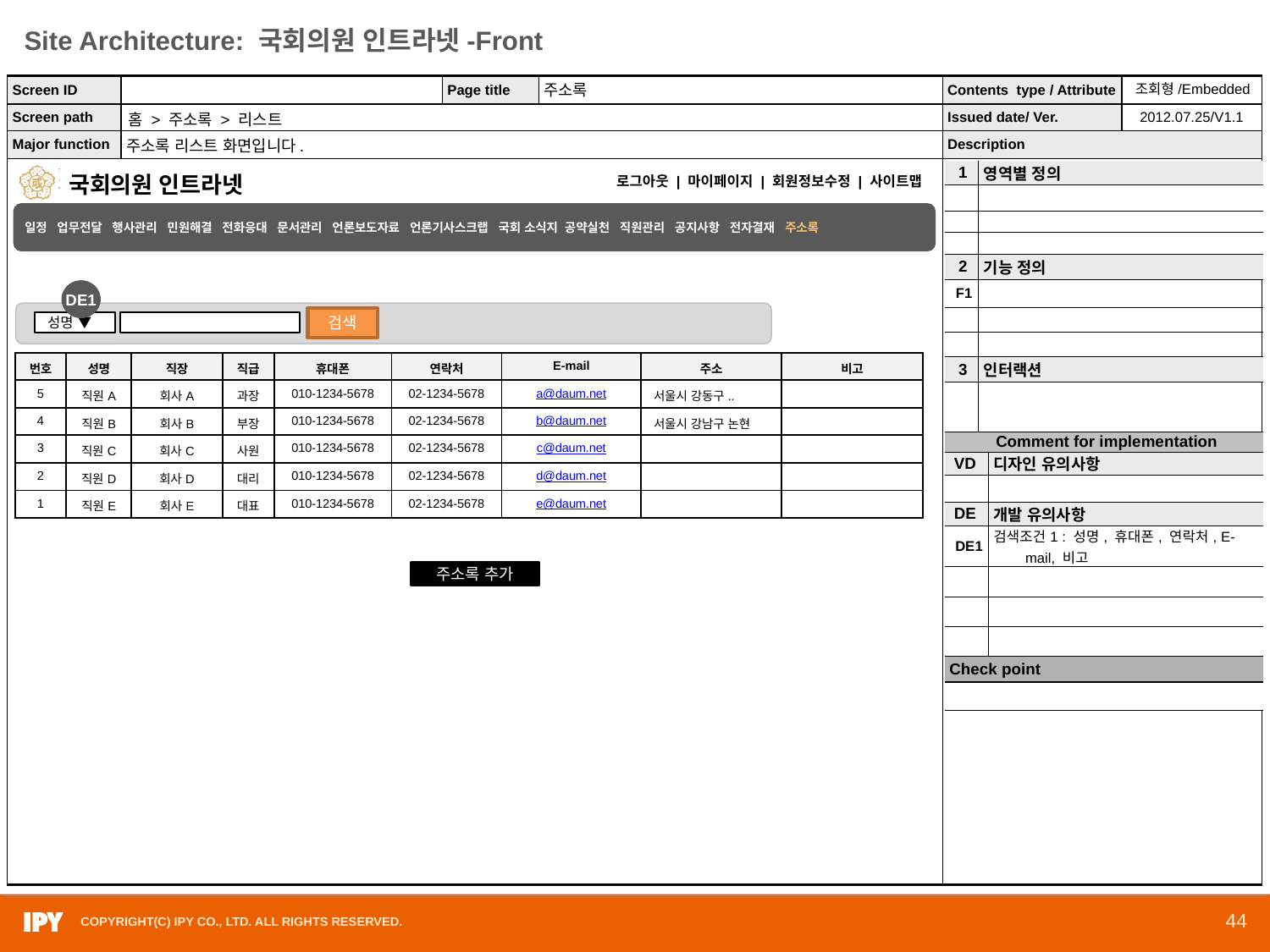

주소록
조회형/Embedded
홈 > 주소록 > 리스트
주소록 리스트 화면입니다.
| 1 | 영역별 정의 |  |
| --- | --- | --- |
|  |  |  |
|  |  |  |
|  |  |  |
| 2 | 기능 정의 |  |
| F1 |  |  |
|  |  |  |
|  |  |  |
| 3 | 인터랙션 |  |
|  |  |  |
| Comment for implementation |  |  |
| VD |  | 디자인 유의사항 |
|  |  |  |
| DE |  | 개발 유의사항 |
| DE1 |  | 검색조건1 : 성명, 휴대폰, 연락처, E-mail, 비고 |
|  |  |  |
|  |  |  |
|  |  |  |
| Check point |  |  |
|  |  |  |
일정   업무전달   행사관리   민원해결   전화응대   문서관리   언론보도자료   언론기사스크랩   국회 소식지  공약실천   직원관리   공지사항   전자결재   주소록
DE1

검색

성명 ▼
| 번호 | 성명 | 직장 | 직급 | 휴대폰 | 연락처 | E-mail | 주소 | 비고 |
| --- | --- | --- | --- | --- | --- | --- | --- | --- |
| 5 | 직원A | 회사A | 과장 | 010-1234-5678 | 02-1234-5678 | a@daum.net | 서울시 강동구.. |  |
| 4 | 직원B | 회사B | 부장 | 010-1234-5678 | 02-1234-5678 | b@daum.net | 서울시 강남구 논현 |  |
| 3 | 직원C | 회사C | 사원 | 010-1234-5678 | 02-1234-5678 | c@daum.net |  |  |
| 2 | 직원D | 회사D | 대리 | 010-1234-5678 | 02-1234-5678 | d@daum.net |  |  |
| 1 | 직원E | 회사E | 대표 | 010-1234-5678 | 02-1234-5678 | e@daum.net |  |  |
주소록 추가
44